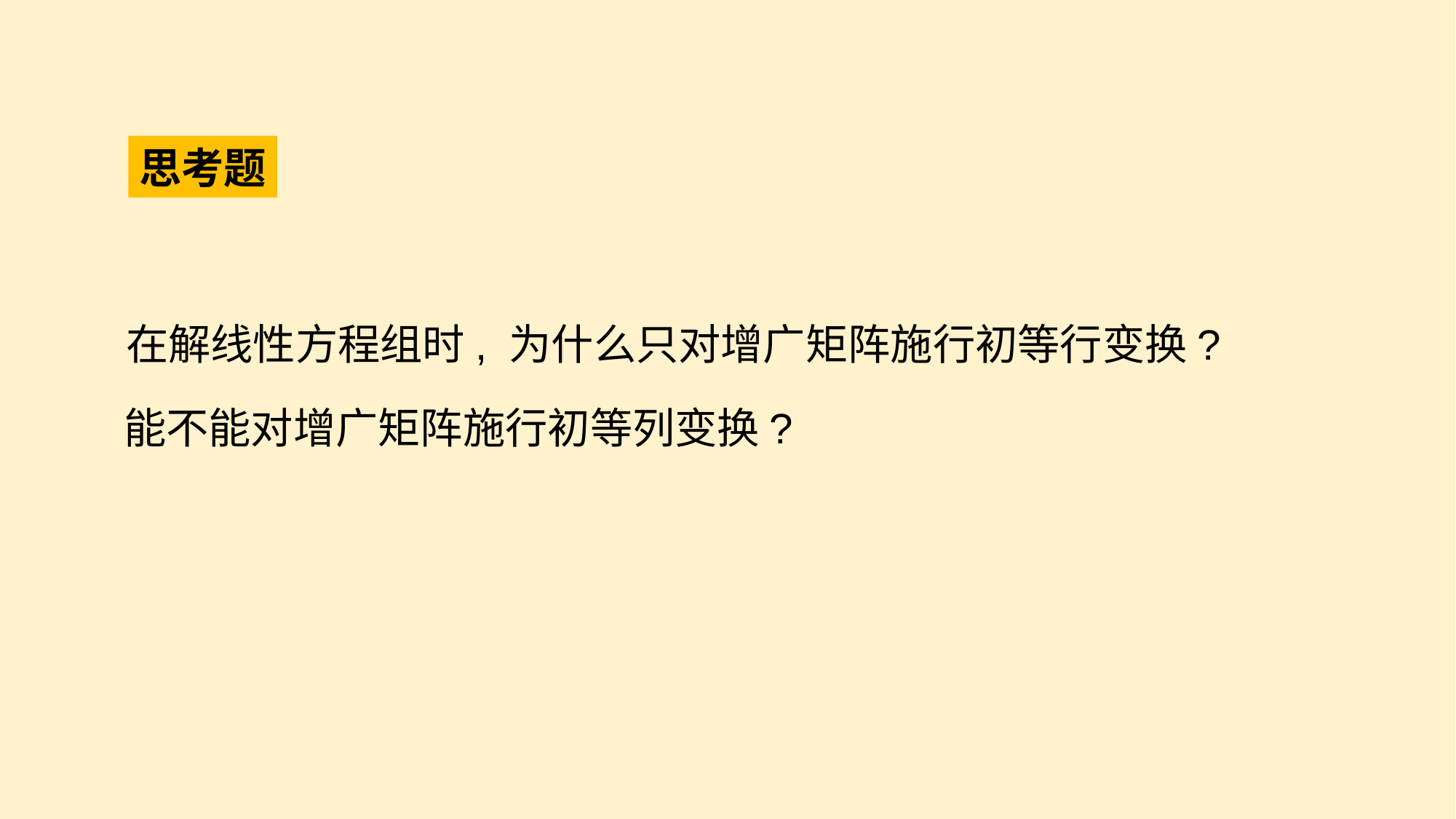

思考题
在解线性方程组时, 为什么只对增广矩阵施行初等行变换?
能不能对增广矩阵施行初等列变换?